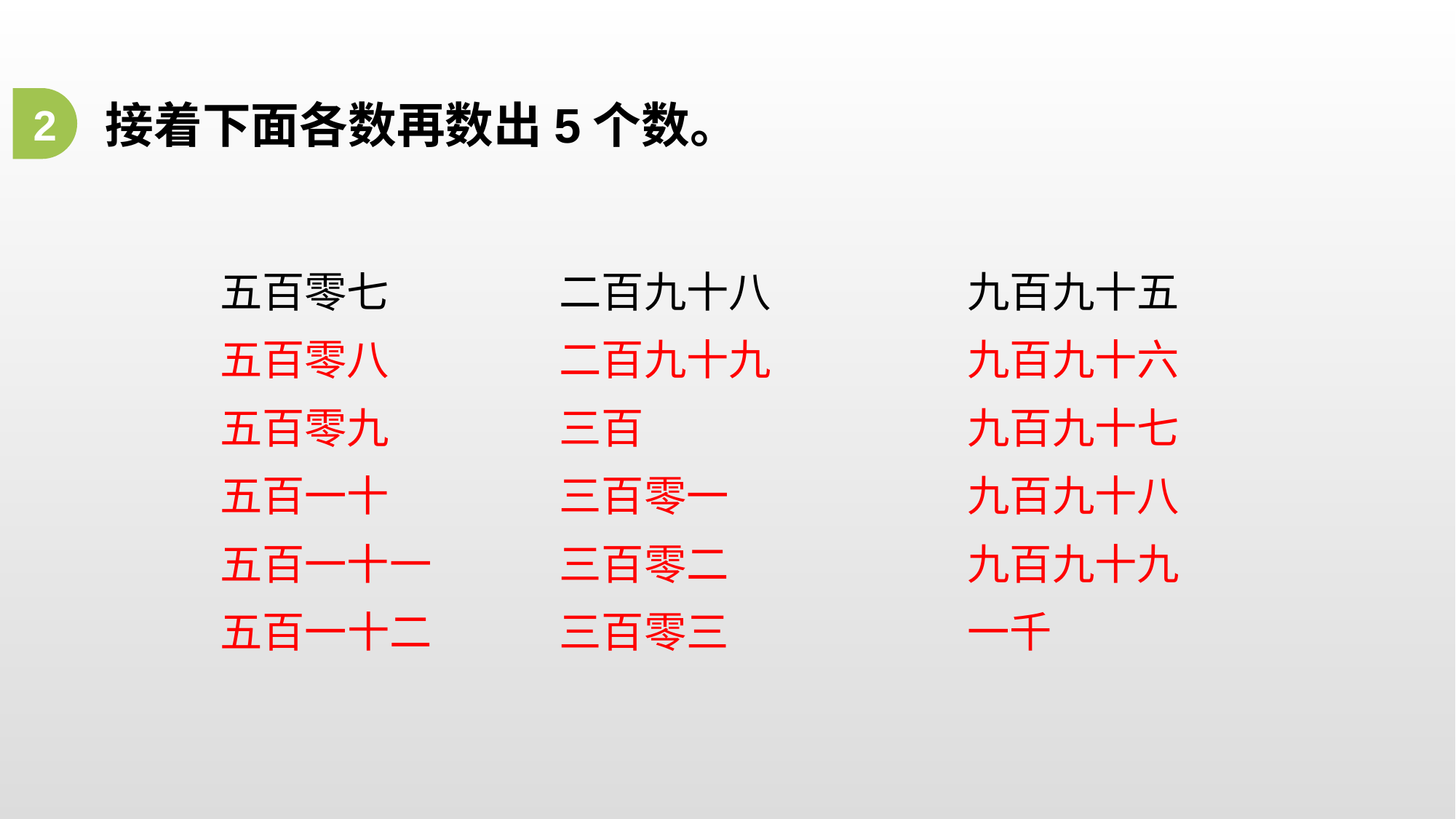

2
接着下面各数再数出5个数。
五百零七
二百九十八
九百九十五
五百零八
二百九十九
九百九十六
五百零九
九百九十七
三百
五百一十
九百九十八
三百零一
五百一十一
三百零二
九百九十九
五百一十二
三百零三
一千